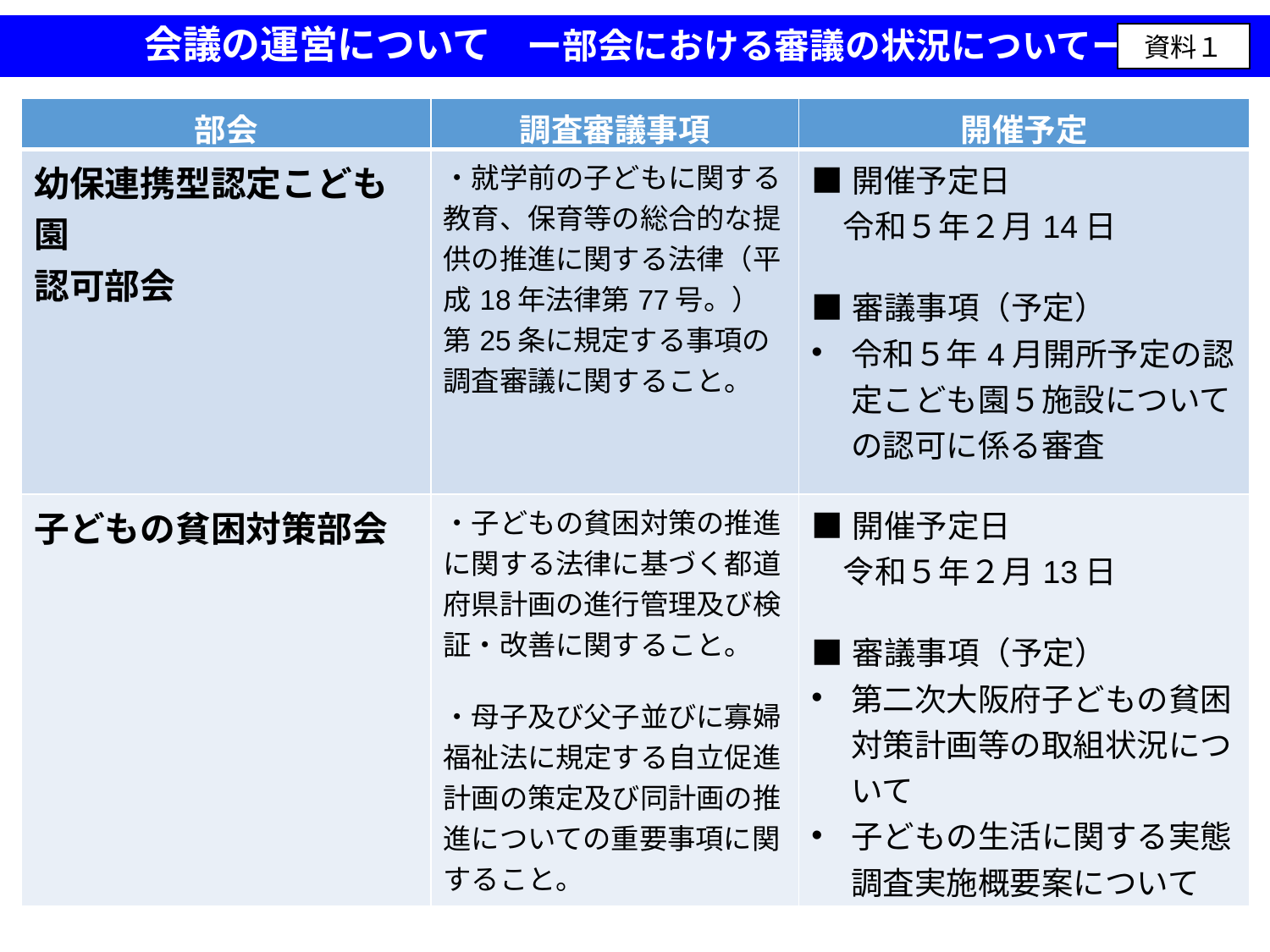

会議の運営について　ー部会における審議の状況についてー
資料１
| 部会 | 調査審議事項 | 開催予定 |
| --- | --- | --- |
| 幼保連携型認定こども園 認可部会 | ・就学前の子どもに関する教育、保育等の総合的な提供の推進に関する法律（平成18年法律第77号。）第25条に規定する事項の調査審議に関すること。 | ■開催予定日 　令和５年２月14日 ■審議事項（予定） 令和５年4月開所予定の認定こども園５施設についての認可に係る審査 |
| 子どもの貧困対策部会 | ・子どもの貧困対策の推進に関する法律に基づく都道府県計画の進行管理及び検証・改善に関すること。 ・母子及び父子並びに寡婦福祉法に規定する自立促進計画の策定及び同計画の推進についての重要事項に関すること。 | ■開催予定日 　令和５年２月13日 ■審議事項（予定） 第二次大阪府子どもの貧困対策計画等の取組状況について 子どもの生活に関する実態調査実施概要案について |